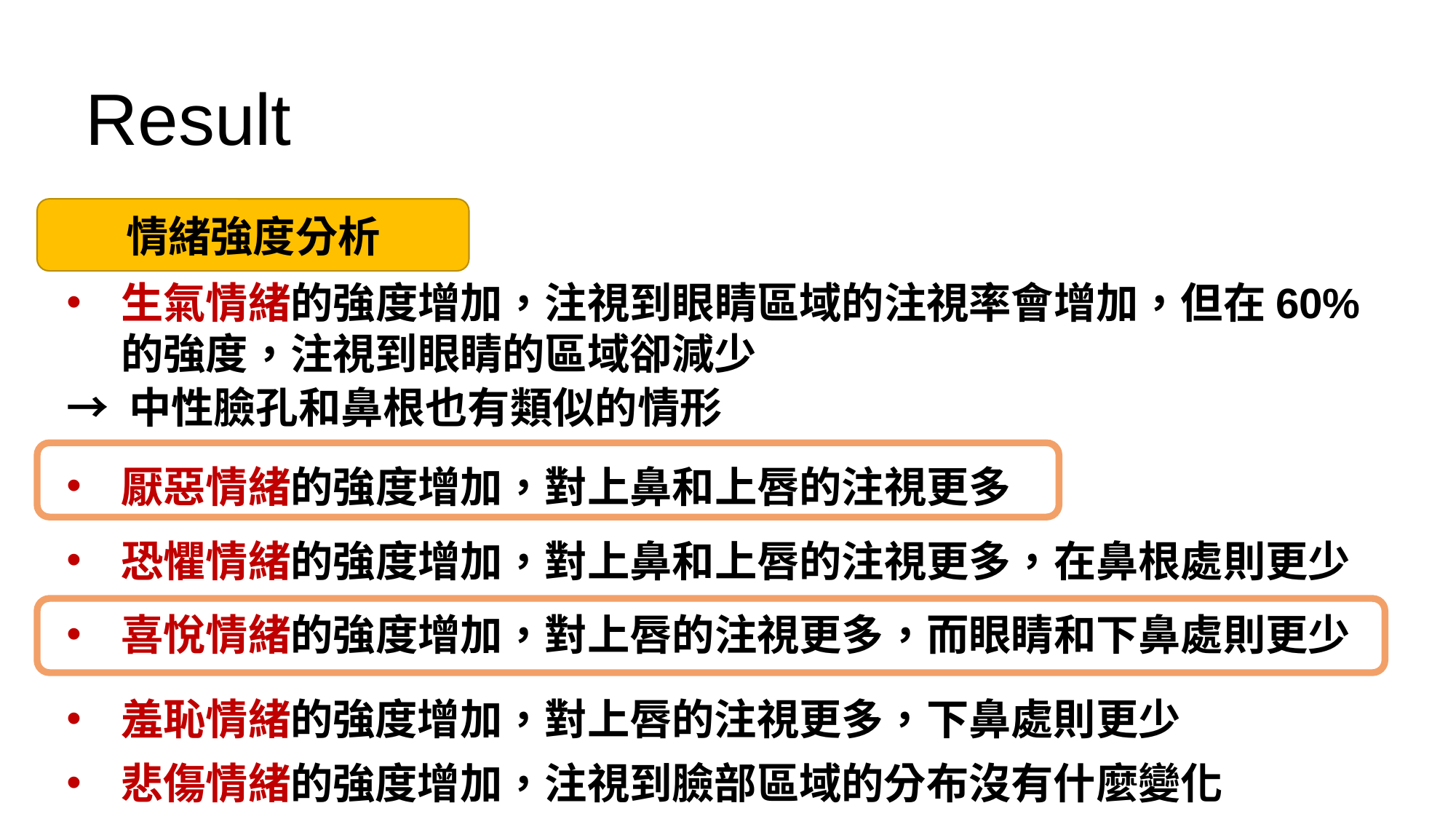

Result
情緒強度分析
生氣情緒的強度增加，注視到眼睛區域的注視率會增加，但在60%的強度，注視到眼睛的區域卻減少
→ 中性臉孔和鼻根也有類似的情形

厭惡情緒的強度增加，對上鼻和上唇的注視更多
恐懼情緒的強度增加，對上鼻和上唇的注視更多，在鼻根處則更少

喜悅情緒的強度增加，對上唇的注視更多，而眼睛和下鼻處則更少
羞恥情緒的強度增加，對上唇的注視更多，下鼻處則更少
悲傷情緒的強度增加，注視到臉部區域的分布沒有什麼變化